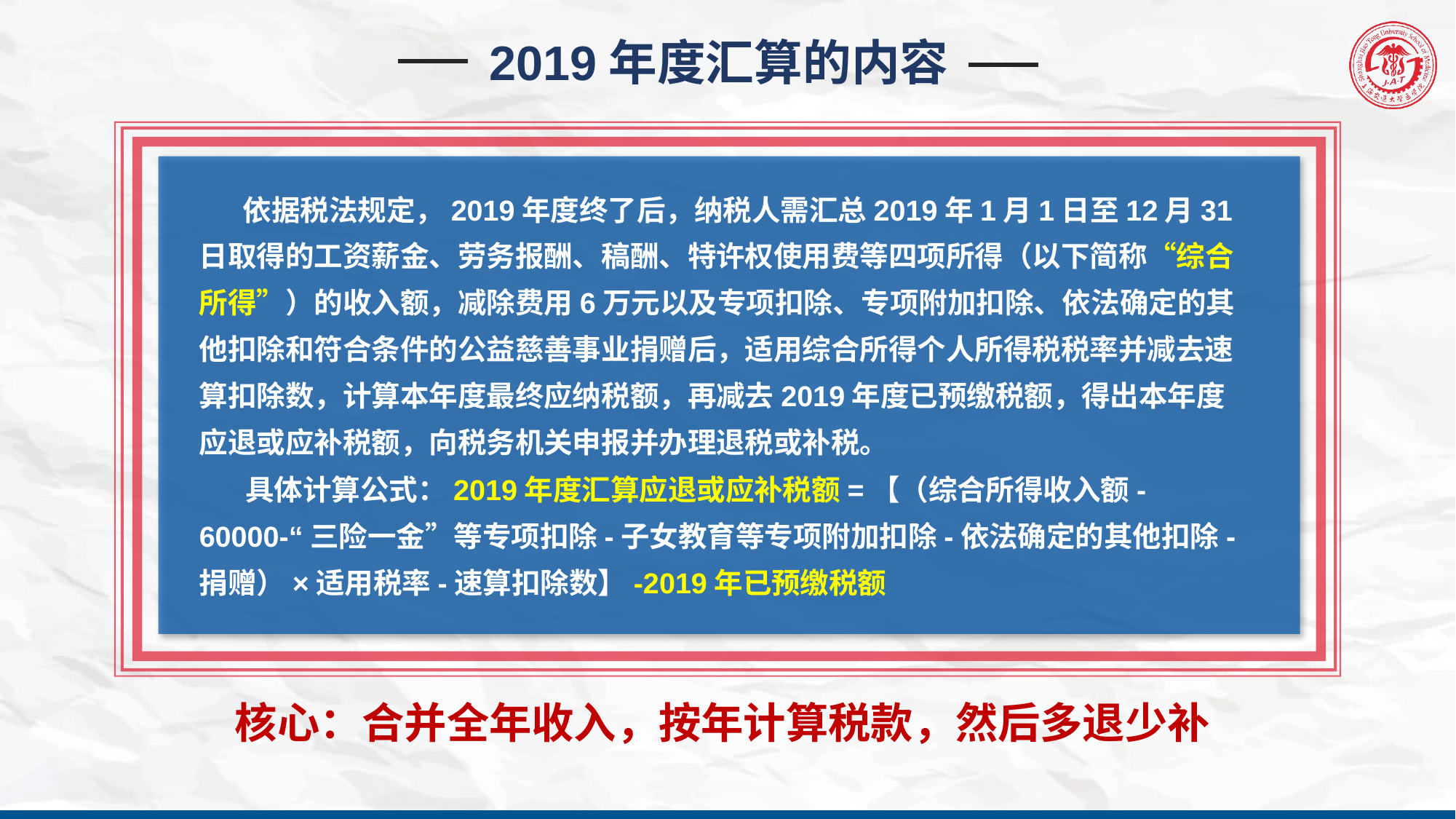

2019年度汇算的内容

      依据税法规定，2019年度终了后，纳税人需汇总2019年1月1日至12月31日取得的工资薪金、劳务报酬、稿酬、特许权使用费等四项所得（以下简称“综合所得”）的收入额，减除费用6万元以及专项扣除、专项附加扣除、依法确定的其他扣除和符合条件的公益慈善事业捐赠后，适用综合所得个人所得税税率并减去速算扣除数，计算本年度最终应纳税额，再减去2019年度已预缴税额，得出本年度应退或应补税额，向税务机关申报并办理退税或补税。
      具体计算公式：2019年度汇算应退或应补税额=【（综合所得收入额-60000-“三险一金”等专项扣除-子女教育等专项附加扣除-依法确定的其他扣除-捐赠）×适用税率-速算扣除数】-2019年已预缴税额
核心：合并全年收入，按年计算税款，然后多退少补